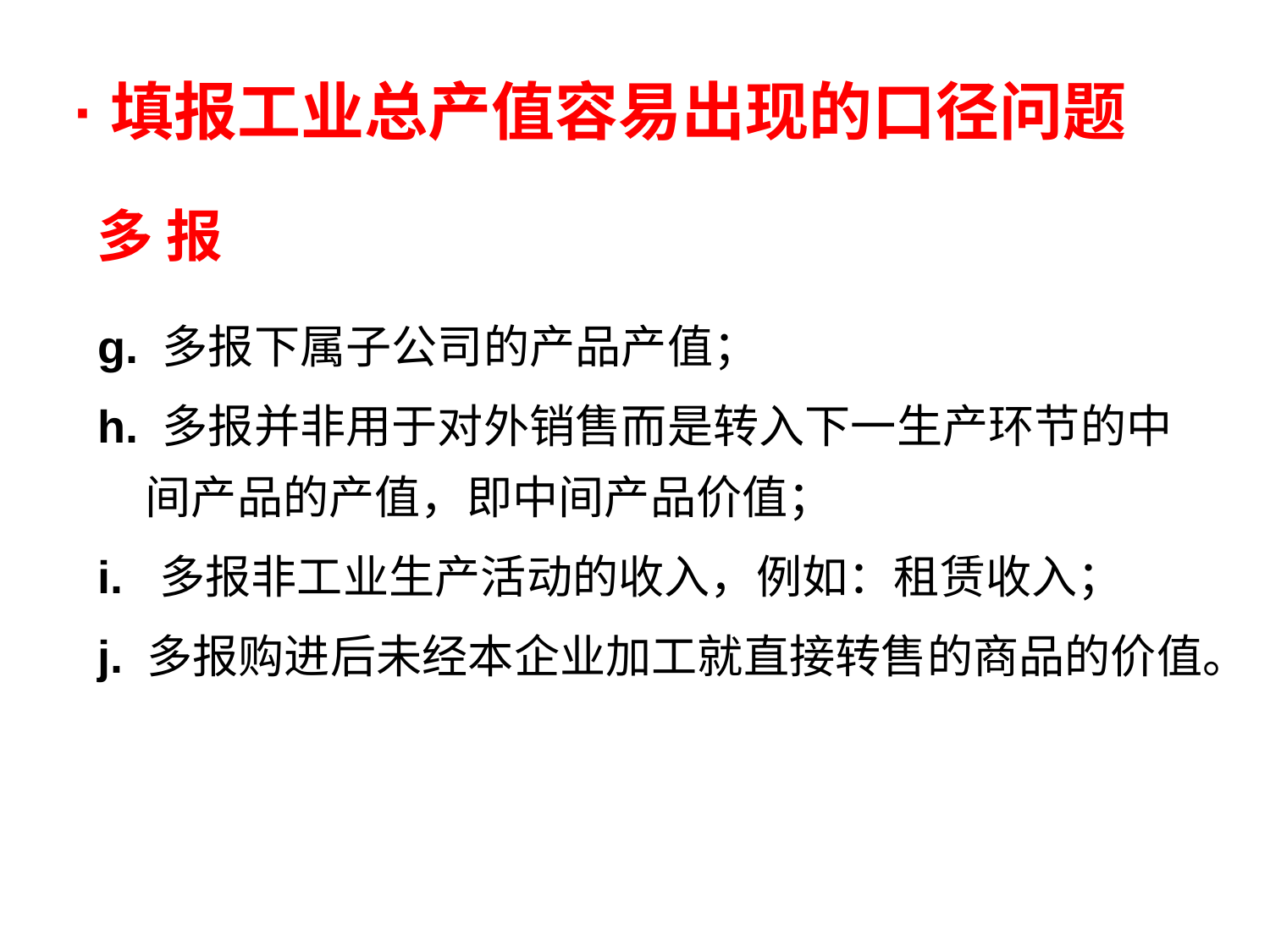

·填报工业总产值容易出现的口径问题
多 报
g. 多报下属子公司的产品产值；
h. 多报并非用于对外销售而是转入下一生产环节的中间产品的产值，即中间产品价值；
i.  多报非工业生产活动的收入，例如：租赁收入；
j. 多报购进后未经本企业加工就直接转售的商品的价值。